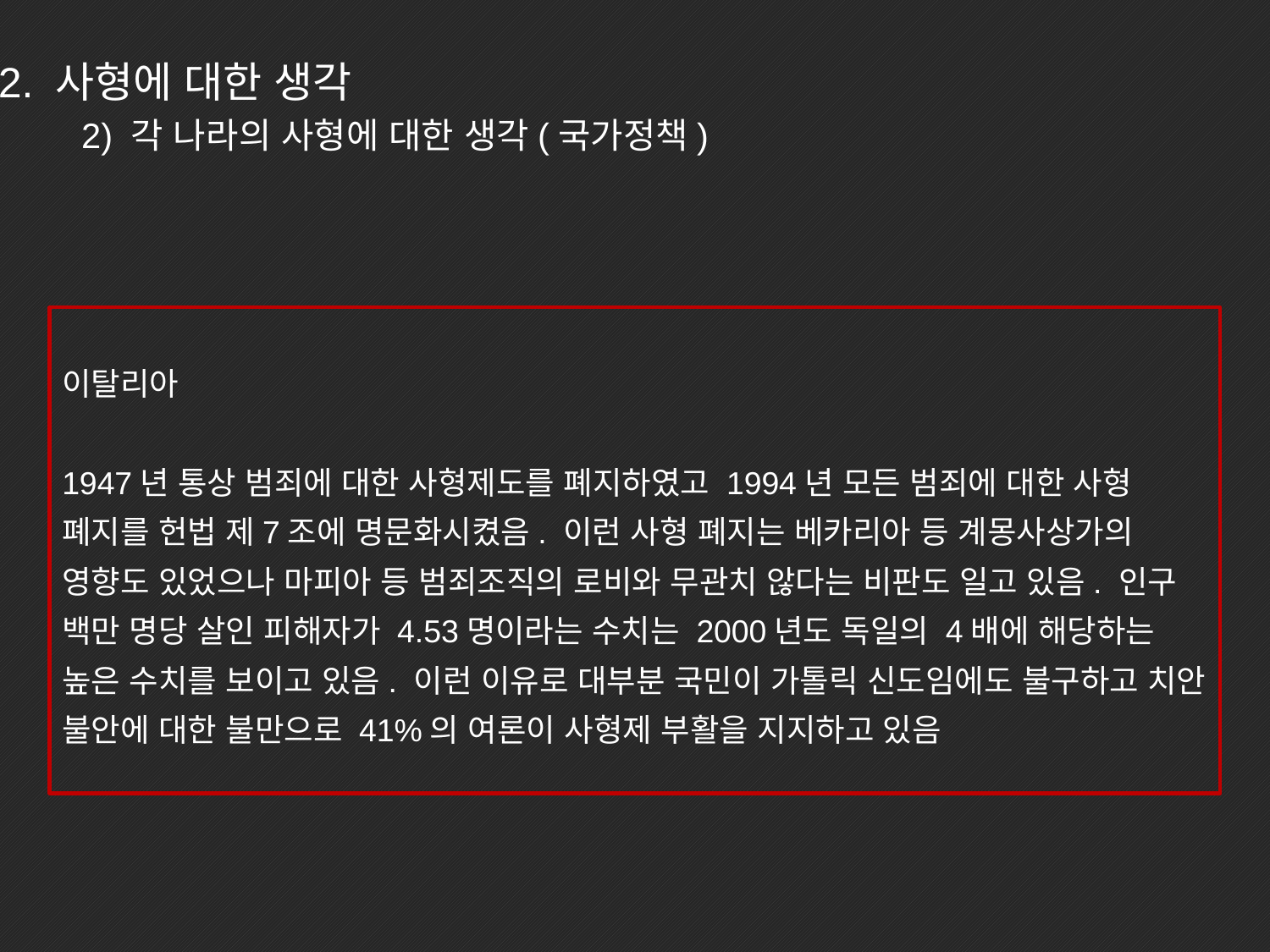

2. 사형에 대한 생각
       2) 각 나라의 사형에 대한 생각(국가정책)
이탈리아

1947년 통상 범죄에 대한 사형제도를 폐지하였고 1994년 모든 범죄에 대한 사형 폐지를 헌법 제7조에 명문화시켰음. 이런 사형 폐지는 베카리아 등 계몽사상가의 영향도 있었으나 마피아 등 범죄조직의 로비와 무관치 않다는 비판도 일고 있음. 인구 백만 명당 살인 피해자가 4.53명이라는 수치는 2000년도 독일의 4배에 해당하는 높은 수치를 보이고 있음. 이런 이유로 대부분 국민이 가톨릭 신도임에도 불구하고 치안 불안에 대한 불만으로 41%의 여론이 사형제 부활을 지지하고 있음